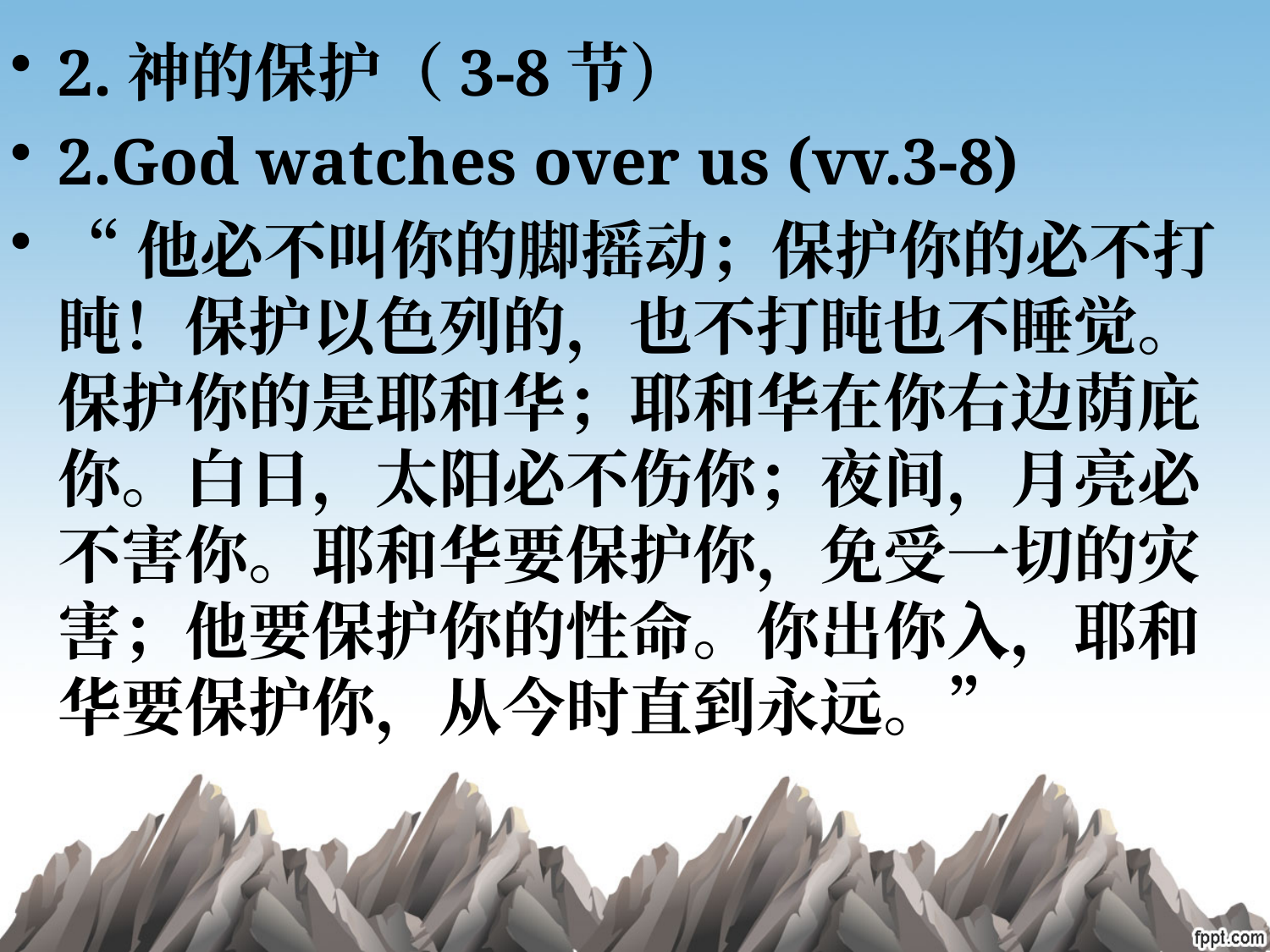

2.神的保护（3-8节）
2.God watches over us (vv.3-8)
“他必不叫你的脚摇动；保护你的必不打盹！保护以色列的，也不打盹也不睡觉。保护你的是耶和华；耶和华在你右边荫庇你。白日，太阳必不伤你；夜间，月亮必不害你。耶和华要保护你，免受一切的灾害；他要保护你的性命。你出你入，耶和华要保护你，从今时直到永远。”